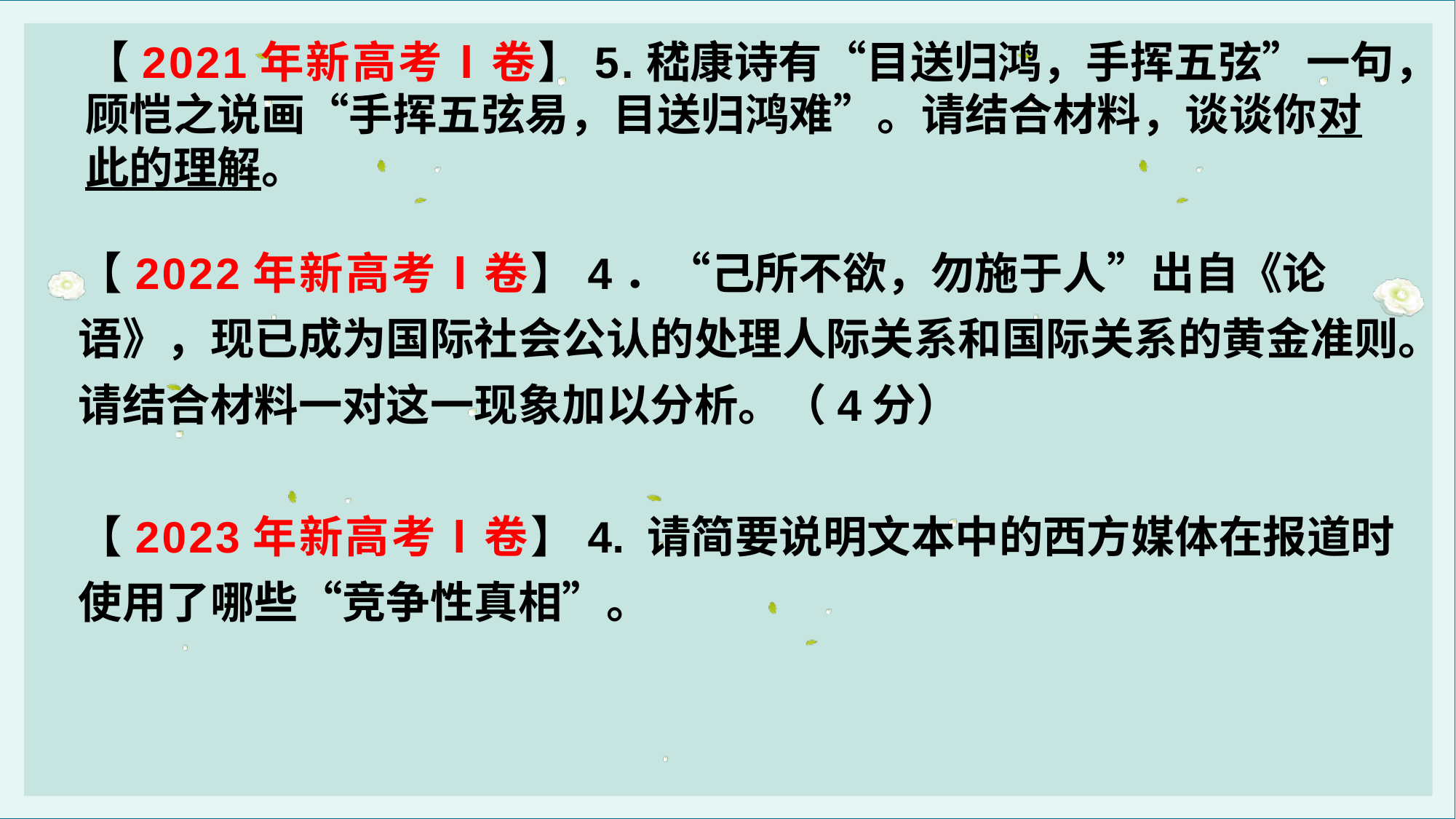

【2021年新高考Ⅰ卷】5.嵇康诗有“目送归鸿，手挥五弦”一句，顾恺之说画“手挥五弦易，目送归鸿难”。请结合材料，谈谈你对此的理解。
【2022年新高考Ⅰ卷】4．“己所不欲，勿施于人”出自《论语》，现已成为国际社会公认的处理人际关系和国际关系的黄金准则。请结合材料一对这一现象加以分析。（4分）

【2023年新高考Ⅰ卷】4. 请简要说明文本中的西方媒体在报道时使用了哪些“竞争性真相”。